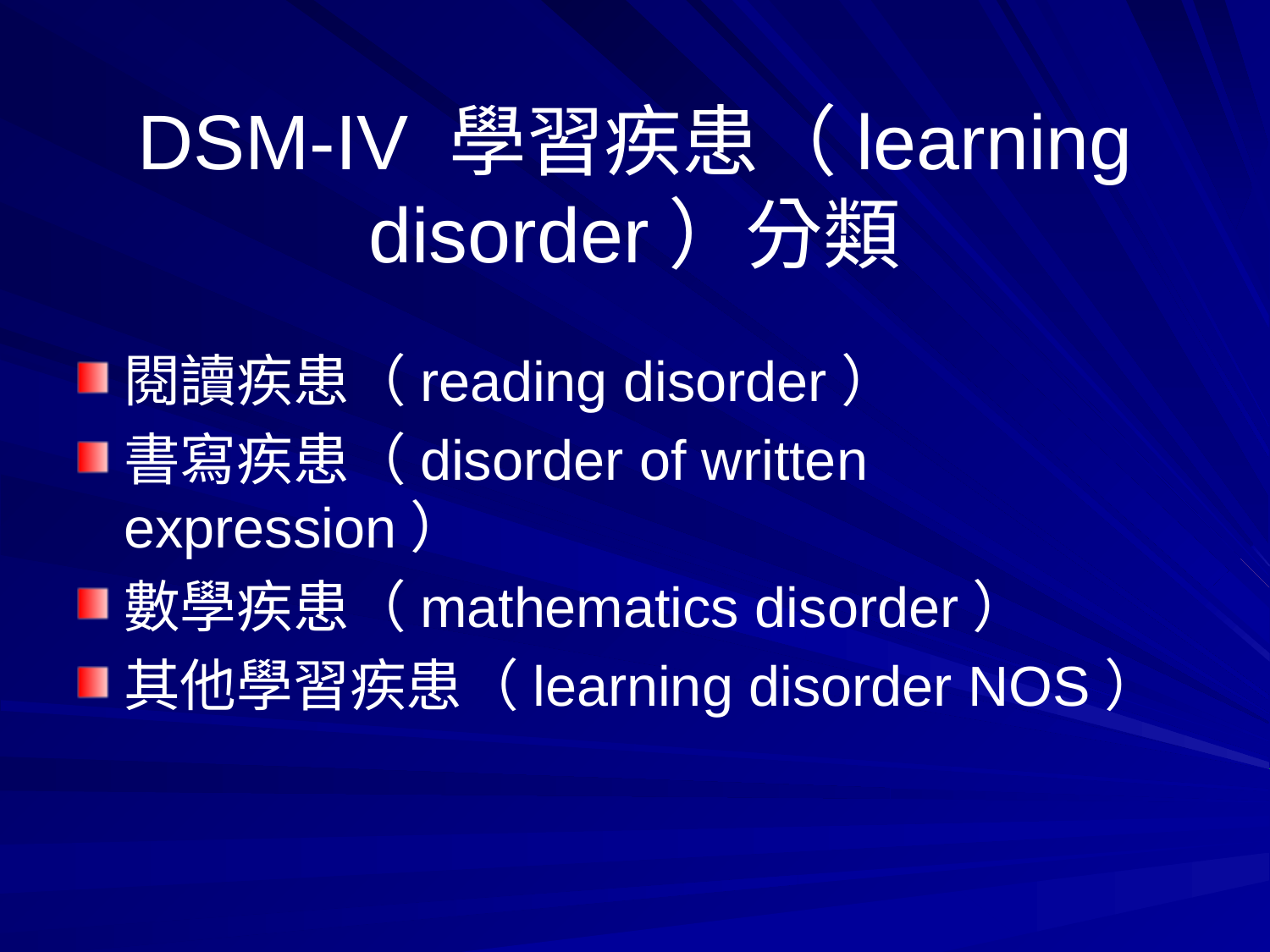

# DSM-IV 學習疾患（learning disorder）分類
閱讀疾患（reading disorder）
書寫疾患（disorder of written expression）
數學疾患（mathematics disorder）
其他學習疾患（learning disorder NOS）